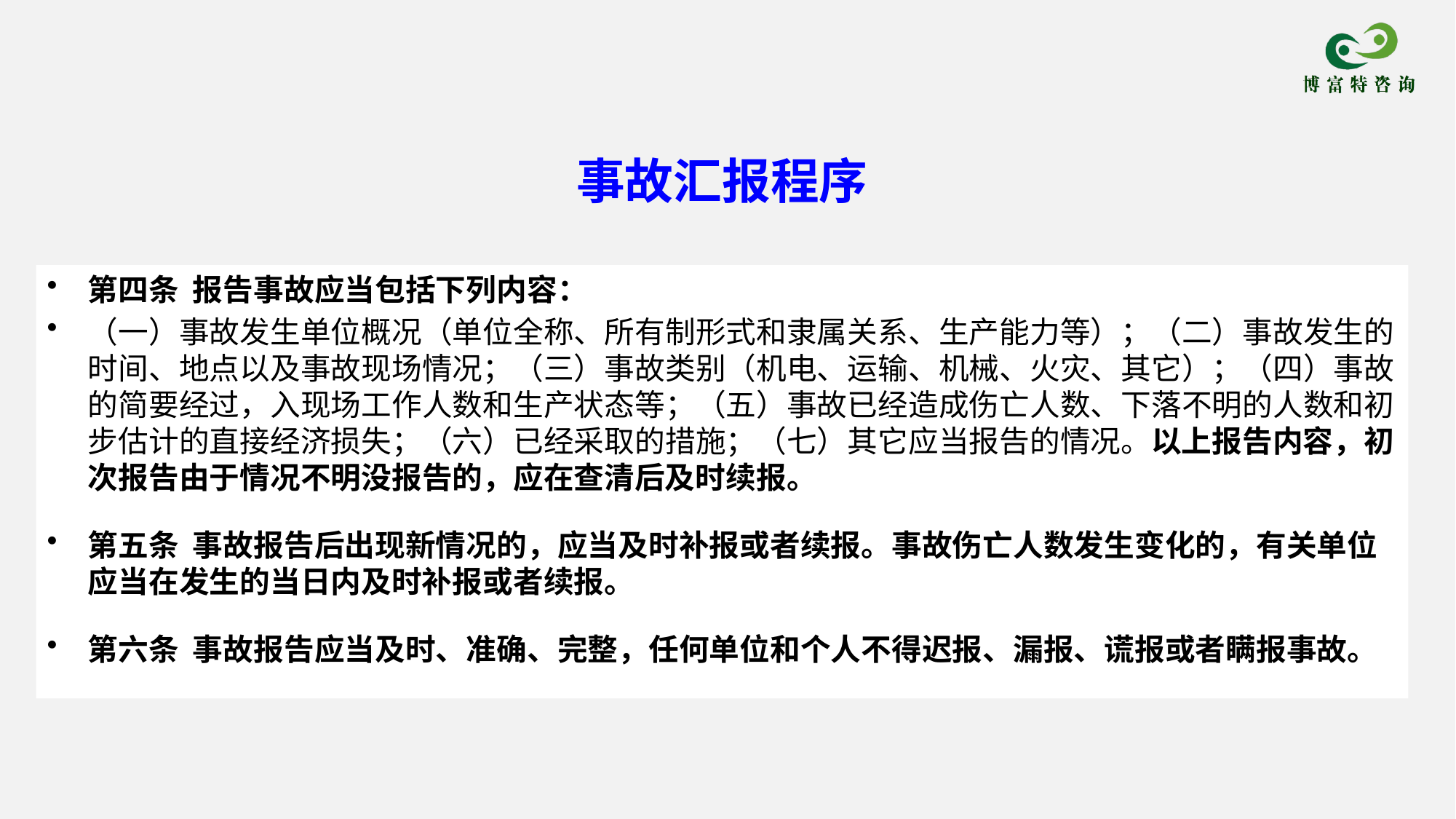

事故汇报程序
第四条  报告事故应当包括下列内容：
（一）事故发生单位概况（单位全称、所有制形式和隶属关系、生产能力等）；（二）事故发生的时间、地点以及事故现场情况；（三）事故类别（机电、运输、机械、火灾、其它）；（四）事故的简要经过，入现场工作人数和生产状态等；（五）事故已经造成伤亡人数、下落不明的人数和初步估计的直接经济损失；（六）已经采取的措施；（七）其它应当报告的情况。以上报告内容，初次报告由于情况不明没报告的，应在查清后及时续报。

第五条  事故报告后出现新情况的，应当及时补报或者续报。事故伤亡人数发生变化的，有关单位应当在发生的当日内及时补报或者续报。

第六条  事故报告应当及时、准确、完整，任何单位和个人不得迟报、漏报、谎报或者瞒报事故。